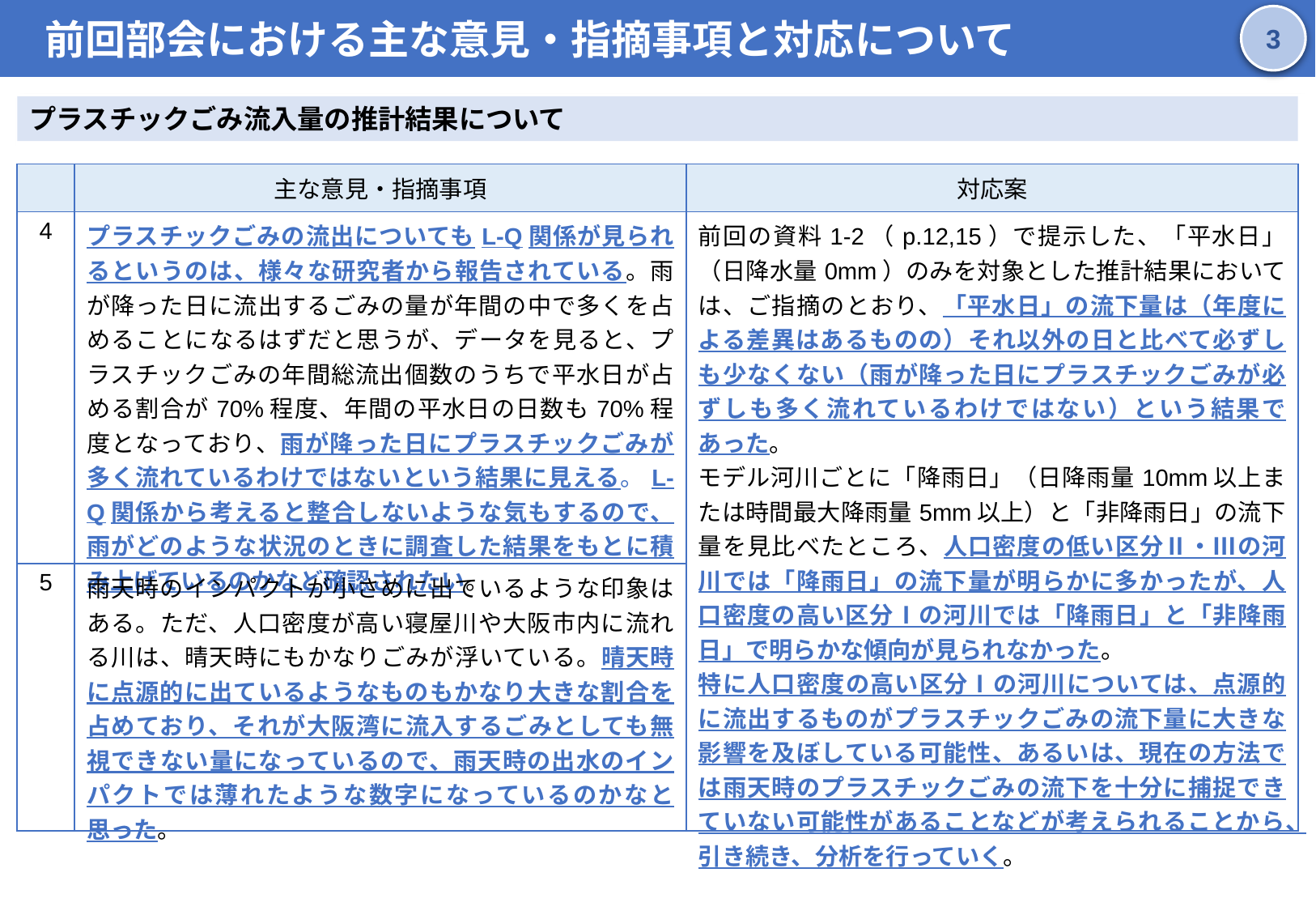

前回部会における主な意見・指摘事項と対応について
3
プラスチックごみ流入量の推計結果について
|  | 主な意見・指摘事項 | 対応案 |
| --- | --- | --- |
| 4 | プラスチックごみの流出についてもL-Q関係が見られるというのは、様々な研究者から報告されている。雨が降った日に流出するごみの量が年間の中で多くを占めることになるはずだと思うが、データを見ると、プラスチックごみの年間総流出個数のうちで平水日が占める割合が70%程度、年間の平水日の日数も70%程度となっており、雨が降った日にプラスチックごみが多く流れているわけではないという結果に見える。L-Q関係から考えると整合しないような気もするので、雨がどのような状況のときに調査した結果をもとに積み上げているのかなど確認されたい。 | 前回の資料1-2（p.12,15）で提示した、「平水日」（日降水量0mm）のみを対象とした推計結果においては、ご指摘のとおり、「平水日」の流下量は（年度による差異はあるものの）それ以外の日と比べて必ずしも少なくない（雨が降った日にプラスチックごみが必ずしも多く流れているわけではない）という結果であった。 モデル河川ごとに「降雨日」（日降雨量10mm以上または時間最大降雨量5mm以上）と「非降雨日」の流下量を見比べたところ、人口密度の低い区分Ⅱ・Ⅲの河川では「降雨日」の流下量が明らかに多かったが、人口密度の高い区分Ⅰの河川では「降雨日」と「非降雨日」で明らかな傾向が見られなかった。 特に人口密度の高い区分Ⅰの河川については、点源的に流出するものがプラスチックごみの流下量に大きな影響を及ぼしている可能性、あるいは、現在の方法では雨天時のプラスチックごみの流下を十分に捕捉できていない可能性があることなどが考えられることから、引き続き、分析を行っていく。 |
| 5 | 雨天時のインパクトが小さめに出ているような印象はある。ただ、人口密度が高い寝屋川や大阪市内に流れる川は、晴天時にもかなりごみが浮いている。晴天時に点源的に出ているようなものもかなり大きな割合を占めており、それが大阪湾に流入するごみとしても無視できない量になっているので、雨天時の出水のインパクトでは薄れたような数字になっているのかなと思った。 | ・・・。 |